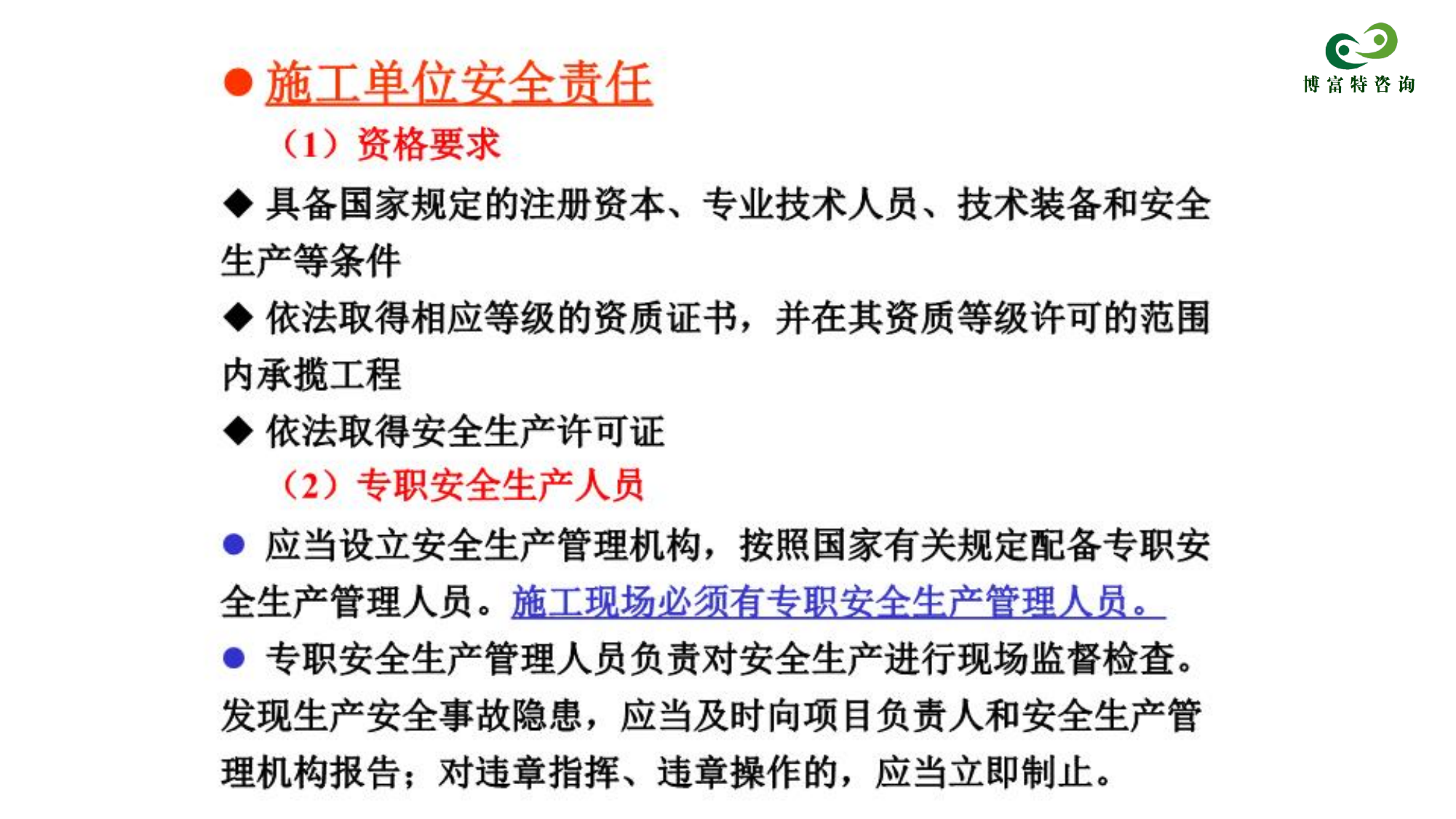

●施工单位安全责任

(1)资格要求

◆具备国家规定的注册资本、专业技术人员、技术装备和安全

生产等条件

◆依法取得相应等级的资质证书,并在其资质等级许可的范围

内承揽工程

◆依法取得安全生产许可证

(2)专职安全生产人员

应当设立安全生产管理机构,按照国家有关规定配备专职安

全生产管理人员。施工现场必须有专职安全生产管理人员

专职安全生产管理人员负责对安全生产进行现场监督检查。

发现生产安全事故隐患,应当及时向项目负责人和安全生产管

理机构报告;对违章指挥、违章操作的,应当立即制止。